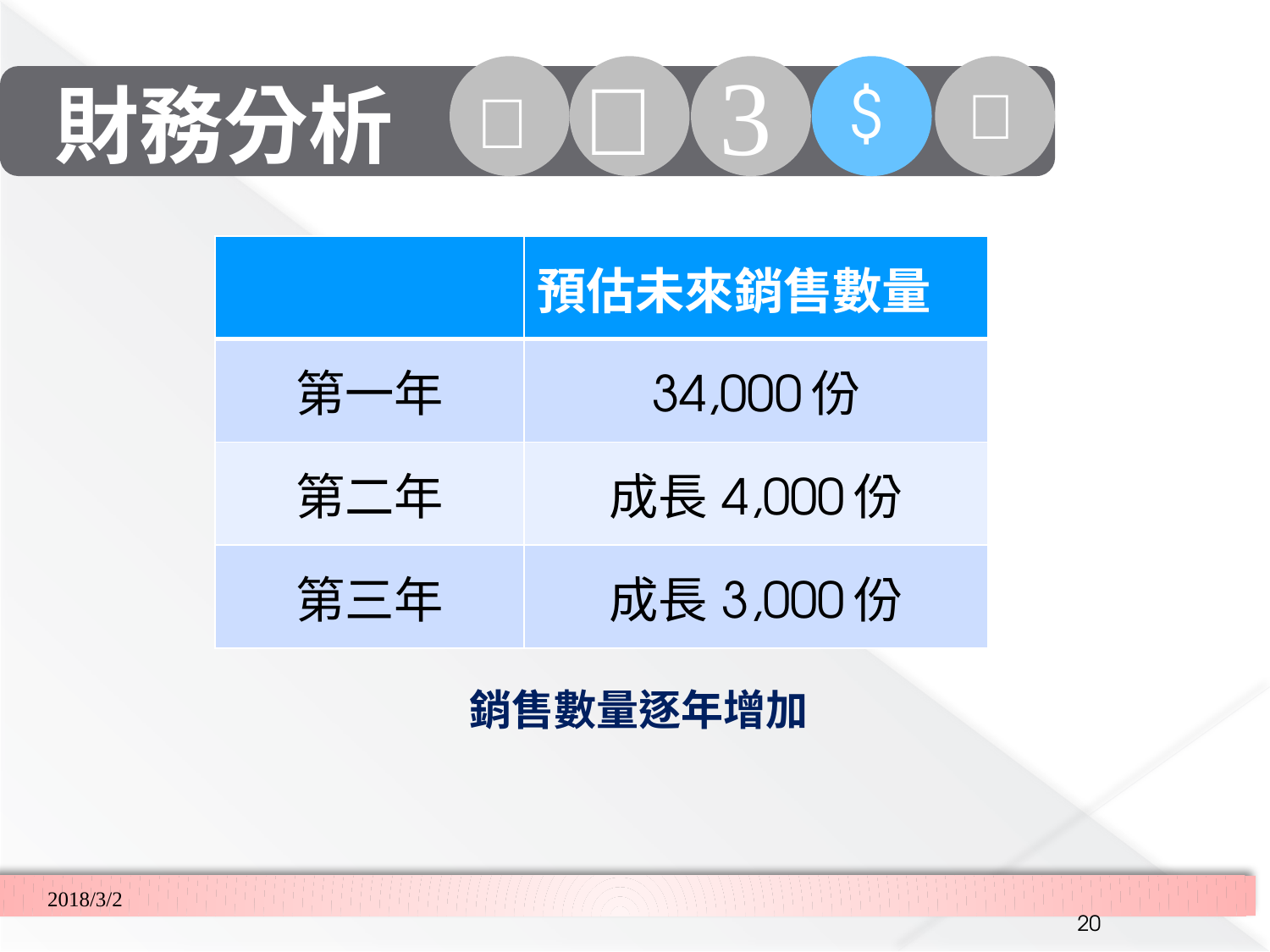

財務分析
|  | 預估未來銷售數量 |
| --- | --- |
| 第一年 | 34,000份 |
| 第二年 | 成長4,000份 |
| 第三年 | 成長3,000份 |
銷售數量逐年增加
2018/3/2
20